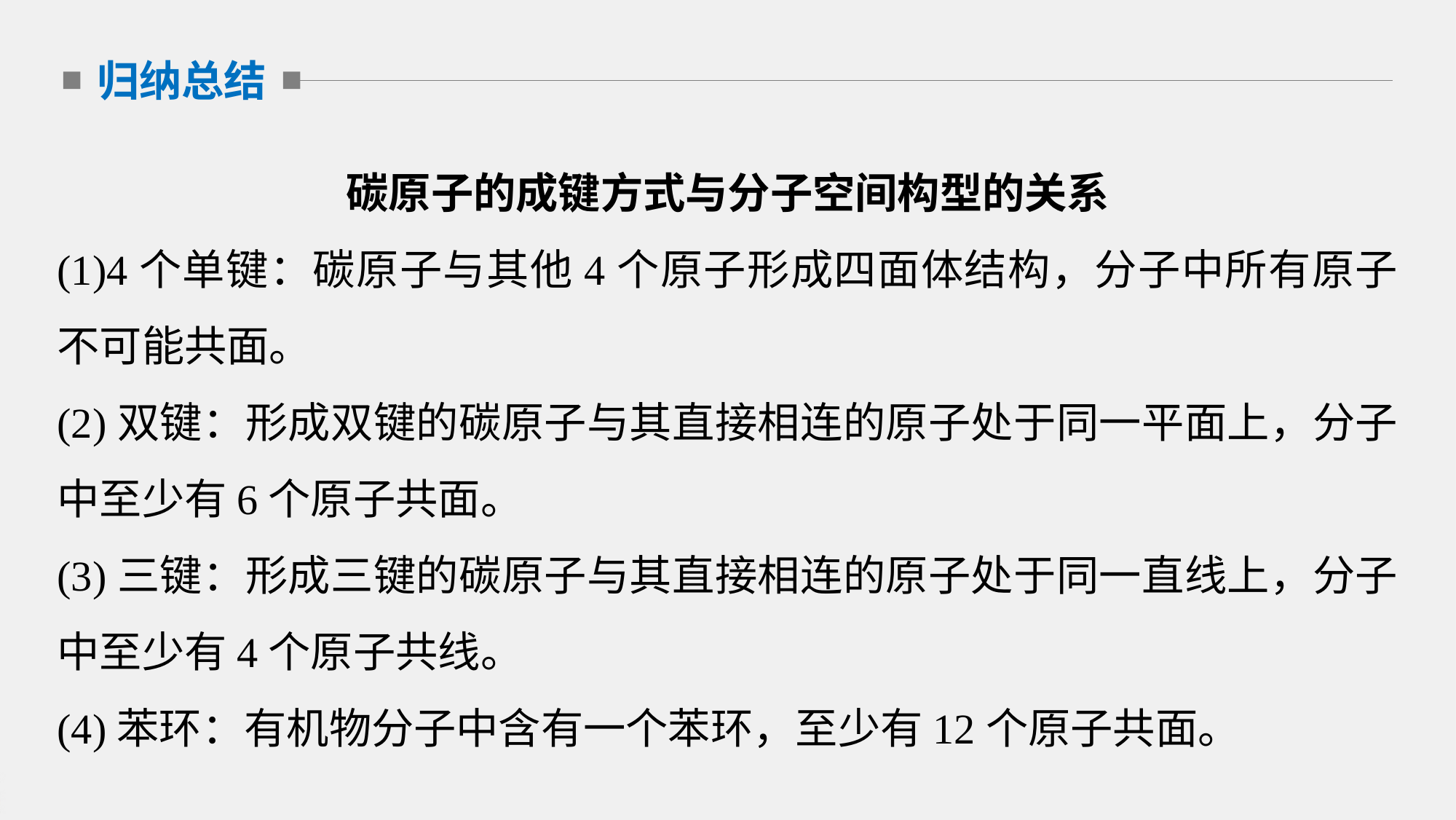

归纳总结

碳原子的成键方式与分子空间构型的关系
(1)4个单键：碳原子与其他4个原子形成四面体结构，分子中所有原子不可能共面。
(2)双键：形成双键的碳原子与其直接相连的原子处于同一平面上，分子中至少有6个原子共面。
(3)三键：形成三键的碳原子与其直接相连的原子处于同一直线上，分子中至少有4个原子共线。
(4)苯环：有机物分子中含有一个苯环，至少有12个原子共面。